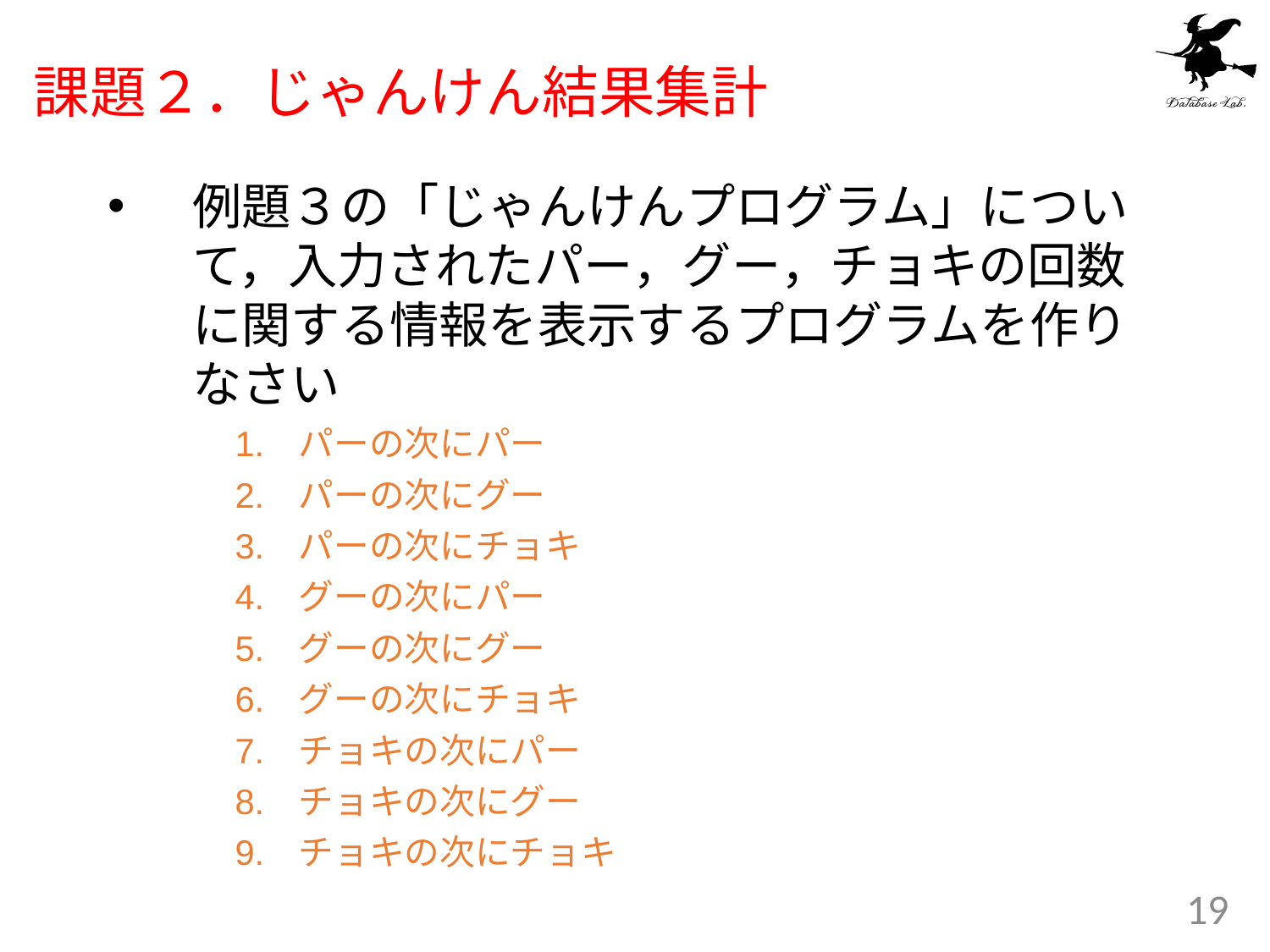

# 課題２．じゃんけん結果集計
例題３の「じゃんけんプログラム」について，入力されたパー，グー，チョキの回数に関する情報を表示するプログラムを作りなさい
パーの次にパー
パーの次にグー
パーの次にチョキ
グーの次にパー
グーの次にグー
グーの次にチョキ
チョキの次にパー
チョキの次にグー
チョキの次にチョキ

19